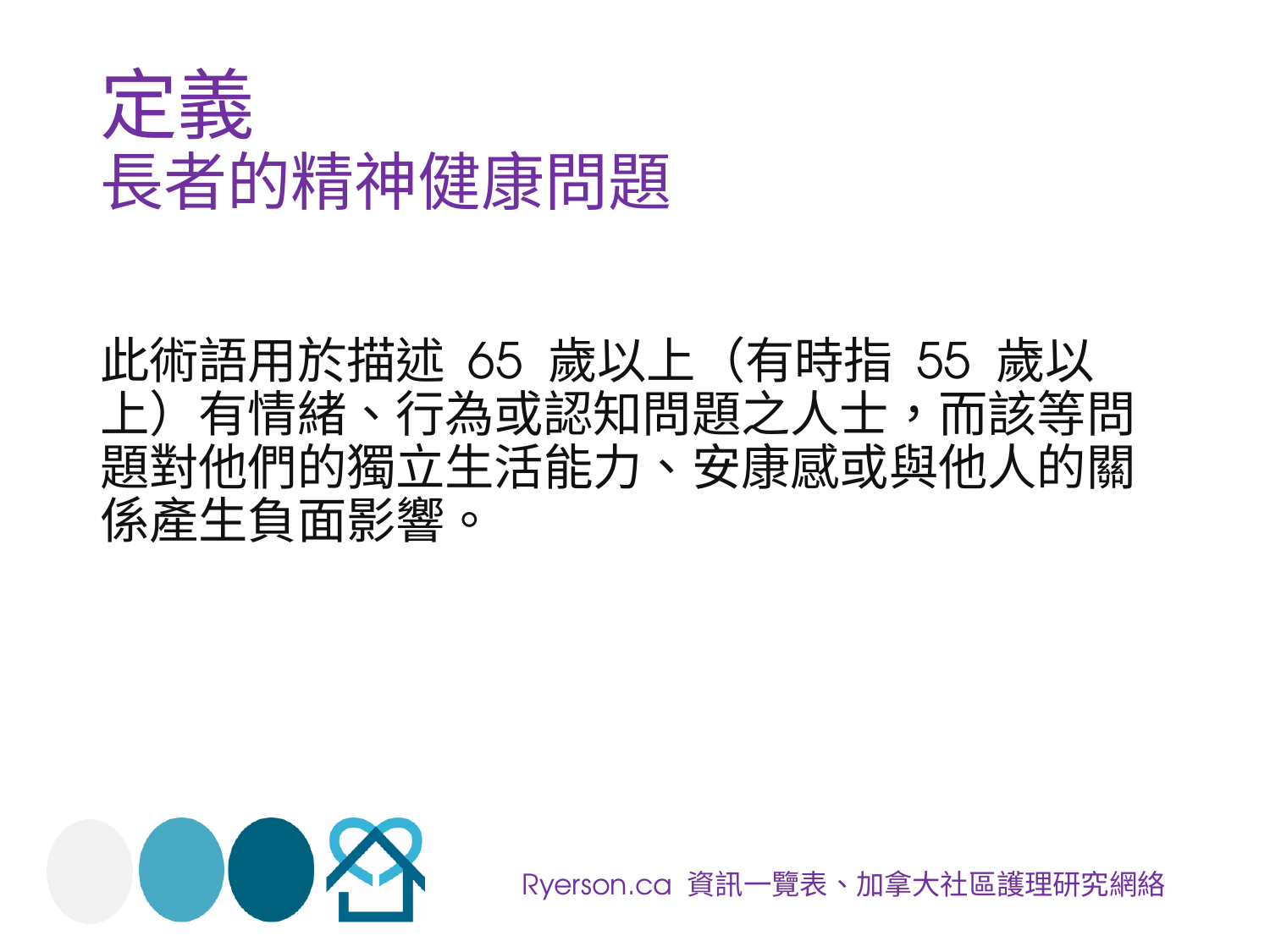

# 定義 長者的精神健康問題

此術語用於描述 65 歲以上（有時指 55 歲以上）有情緒、行為或認知問題之人士，而該等問題對他們的獨立生活能力、安康感或與他人的關係產生負面影響。

Ryerson.ca 資訊一覽表、加拿大社區護理研究網絡